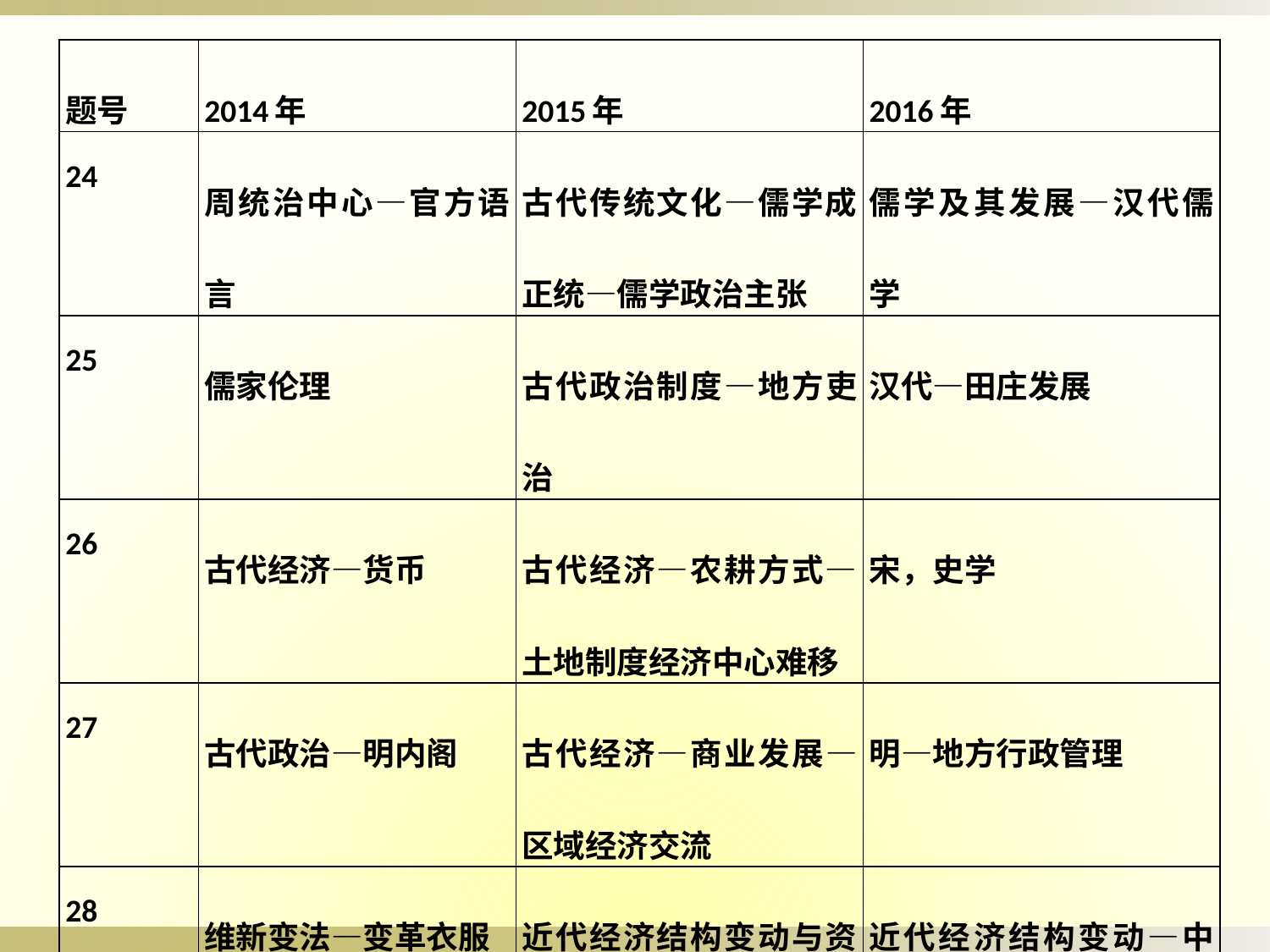

| 题号 | 2014年 | 2015年 | 2016年 |
| --- | --- | --- | --- |
| 24 | 周统治中心—官方语言 | 古代传统文化—儒学成正统—儒学政治主张 | 儒学及其发展—汉代儒学 |
| 25 | 儒家伦理 | 古代政治制度—地方吏治 | 汉代—田庄发展 |
| 26 | 古代经济—货币 | 古代经济—农耕方式—土地制度经济中心难移 | 宋，史学 |
| 27 | 古代政治—明内阁 | 古代经济—商业发展—区域经济交流 | 明—地方行政管理 |
| 28 | 维新变法—变革衣服 | 近代经济结构变动与资本主义曲折发展—洋务运动 | 近代经济结构变动—中国被卷入资本主义世界市场 |